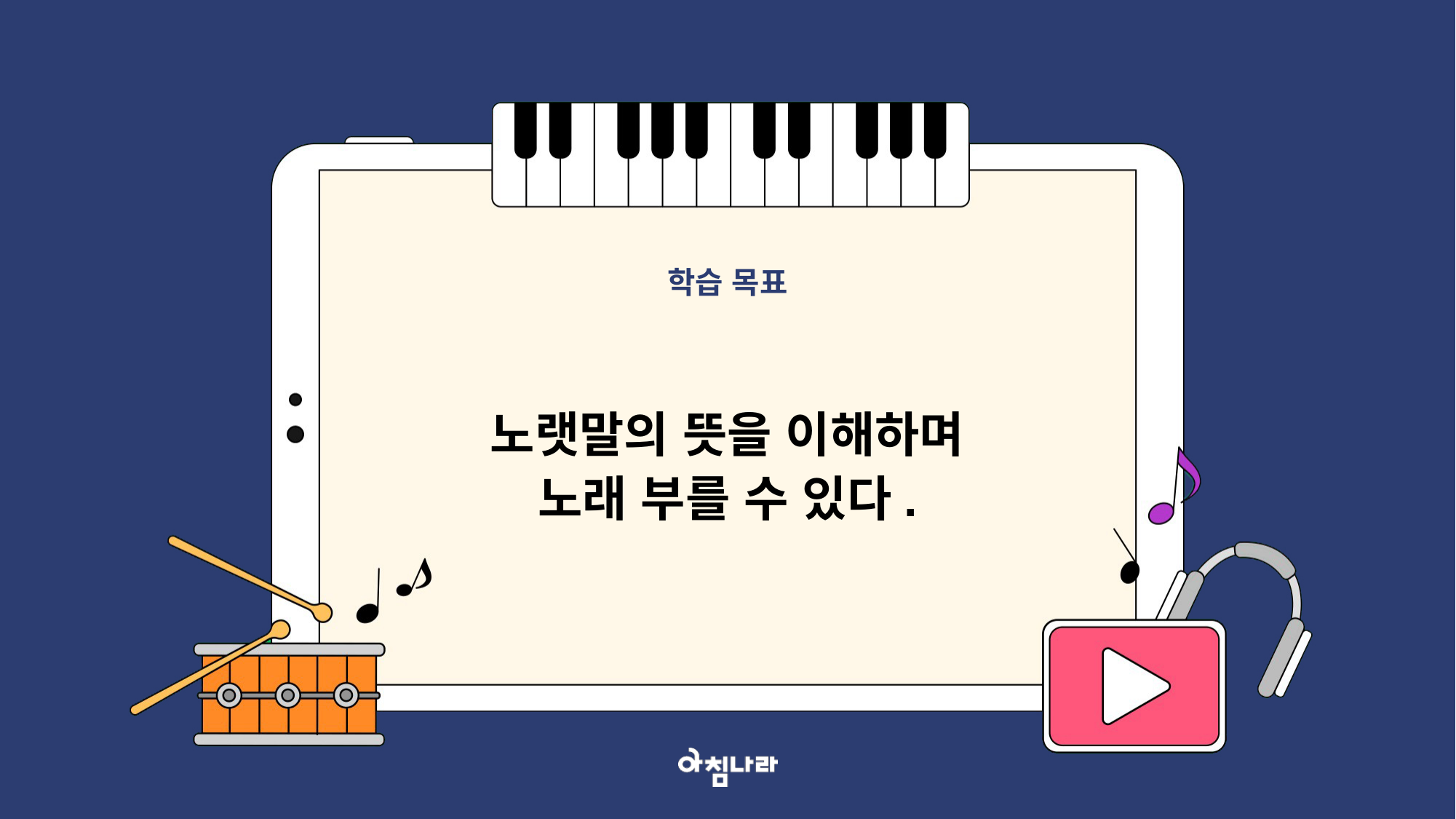

학습 목표
노랫말의 뜻을 이해하며
노래 부를 수 있다.